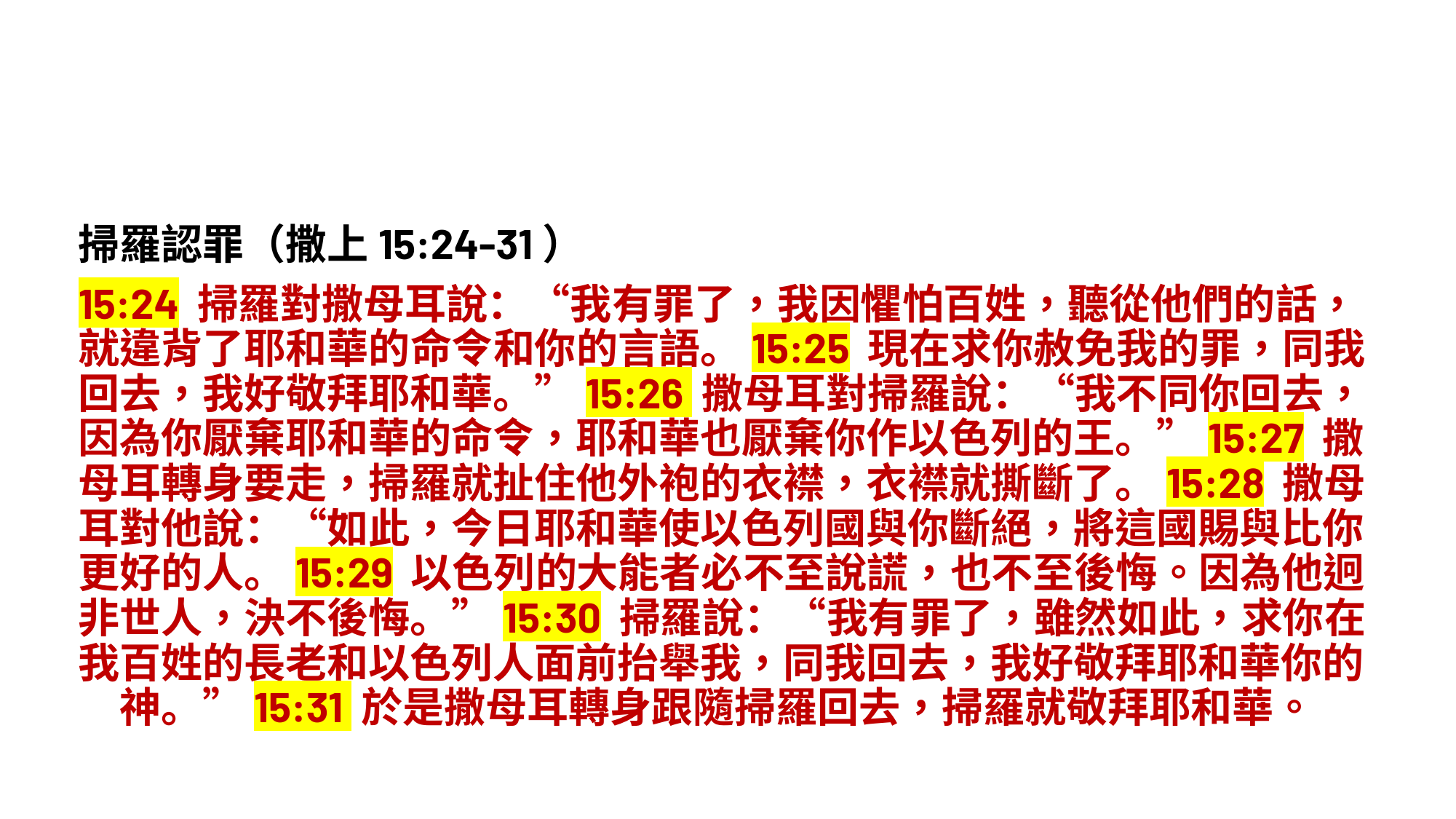

掃羅認罪（撒上15:24-31）
15:24 掃羅對撒母耳說：“我有罪了，我因懼怕百姓，聽從他們的話，就違背了耶和華的命令和你的言語。15:25 現在求你赦免我的罪，同我回去，我好敬拜耶和華。”15:26 撒母耳對掃羅說：“我不同你回去，因為你厭棄耶和華的命令，耶和華也厭棄你作以色列的王。”15:27 撒母耳轉身要走，掃羅就扯住他外袍的衣襟，衣襟就撕斷了。15:28 撒母耳對他說：“如此，今日耶和華使以色列國與你斷絕，將這國賜與比你更好的人。15:29 以色列的大能者必不至說謊，也不至後悔。因為他迥非世人，決不後悔。”15:30 掃羅說：“我有罪了，雖然如此，求你在我百姓的長老和以色列人面前抬舉我，同我回去，我好敬拜耶和華你的　神。”15:31 於是撒母耳轉身跟隨掃羅回去，掃羅就敬拜耶和華。